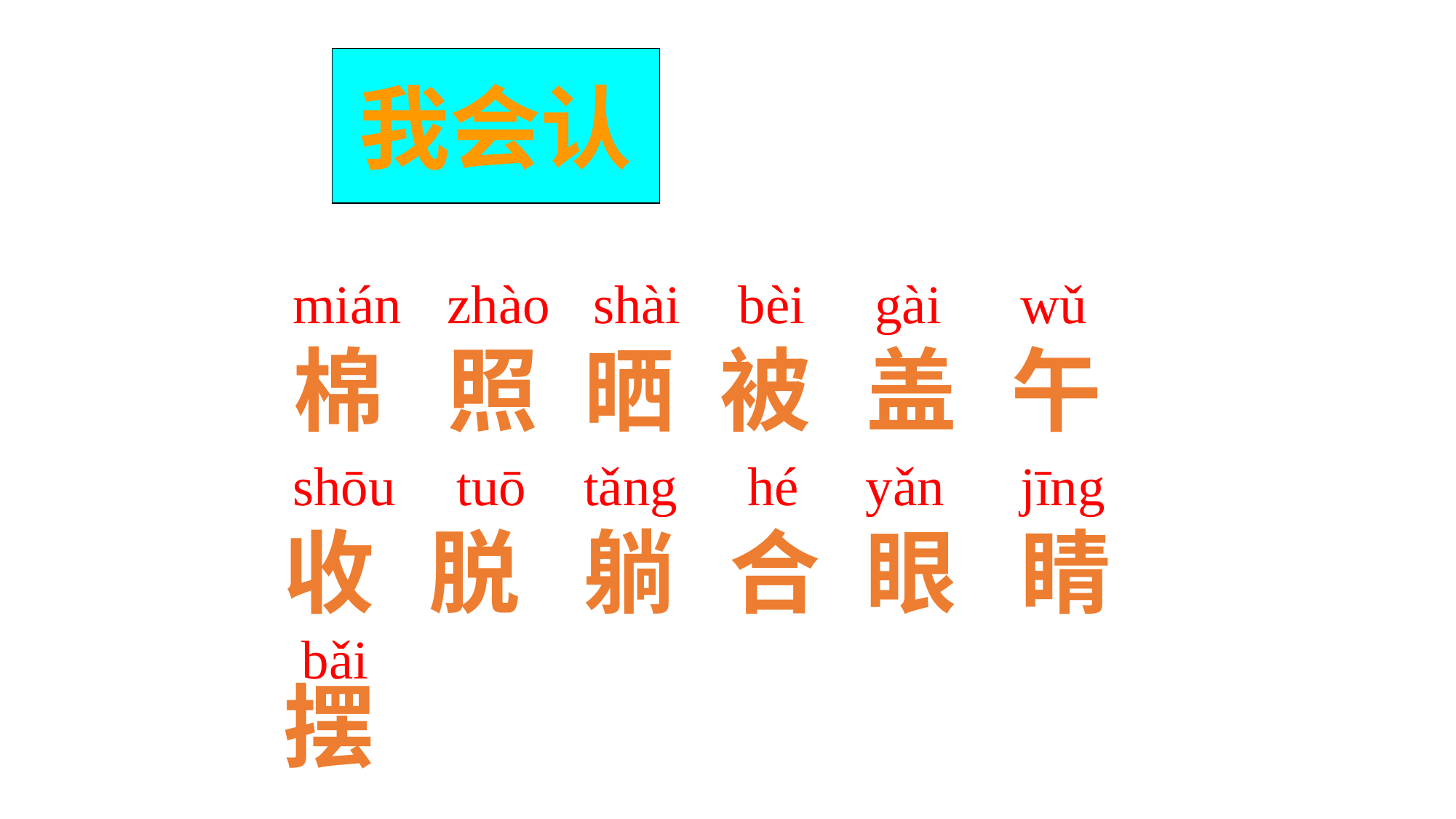

#
我会认
mián
zhào
shài
bèi
gài
wǔ
棉
照
晒
被
盖
午

shōu
tuō
tǎng
hé
yǎn
jīng
收
脱
躺
合
眼
睛
bǎi
摆